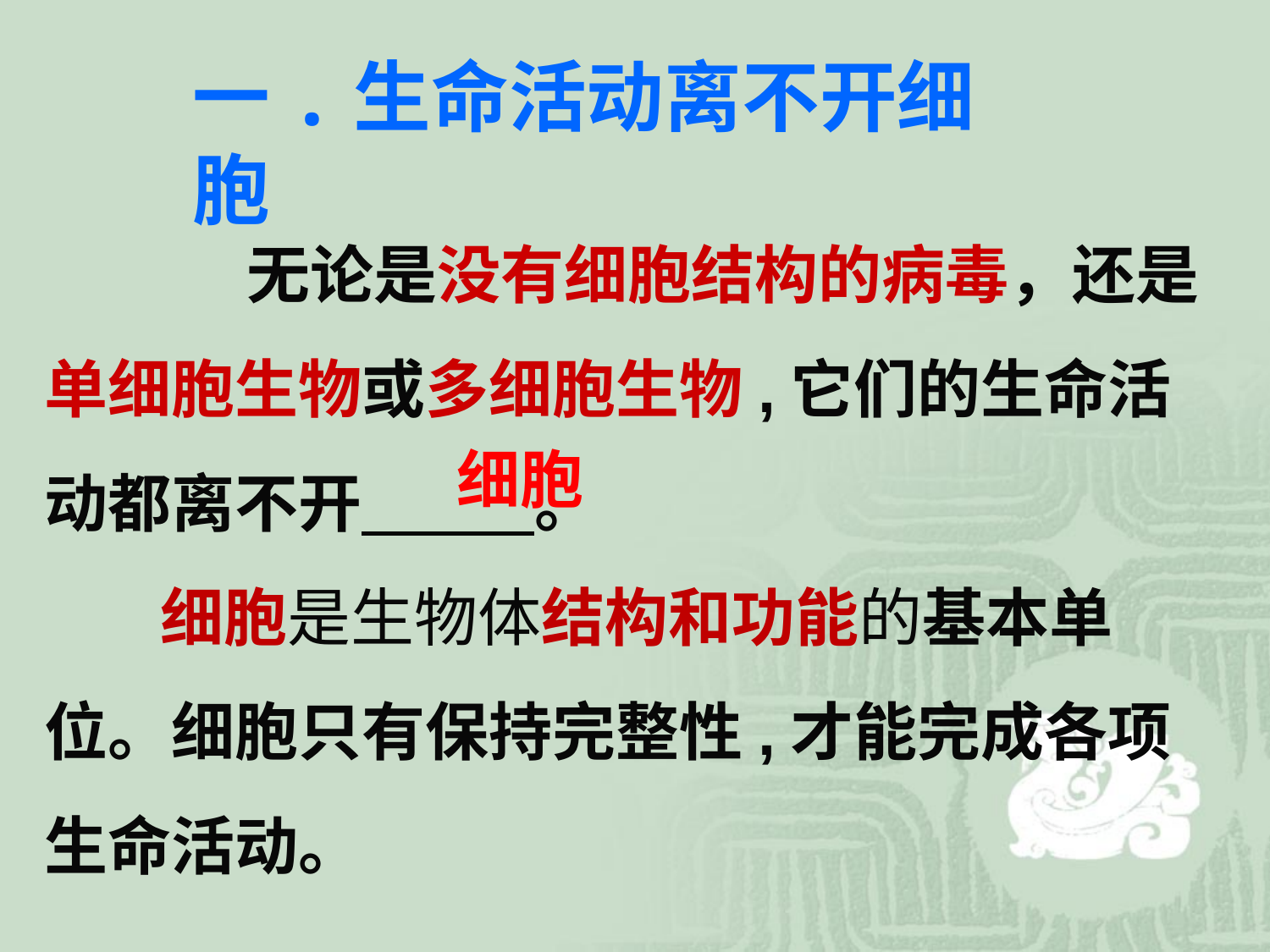

一.生命活动离不开细胞
             无论是没有细胞结构的病毒，还是单细胞生物或多细胞生物,它们的生命活动都离不开            。
       细胞是生物体结构和功能的基本单位。细胞只有保持完整性,才能完成各项生命活动。
细胞